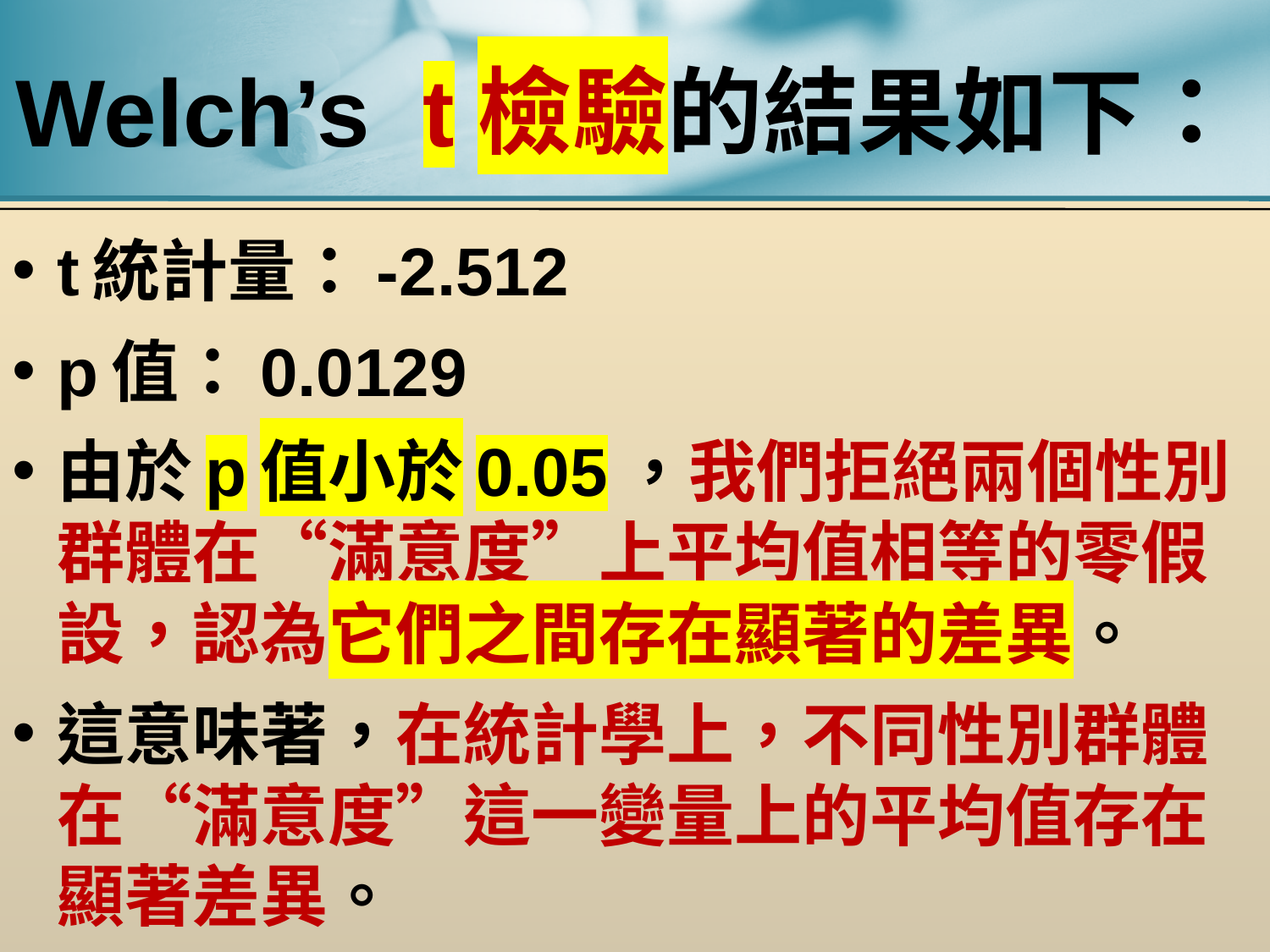

# Welch’s  t檢驗的結果如下：
t統計量：-2.512
p值：0.0129
由於p值小於0.05，我們拒絕兩個性別群體在“滿意度”上平均值相等的零假設，認為它們之間存在顯著的差異。
這意味著，在統計學上，不同性別群體在“滿意度”這一變量上的平均值存在顯著差異。